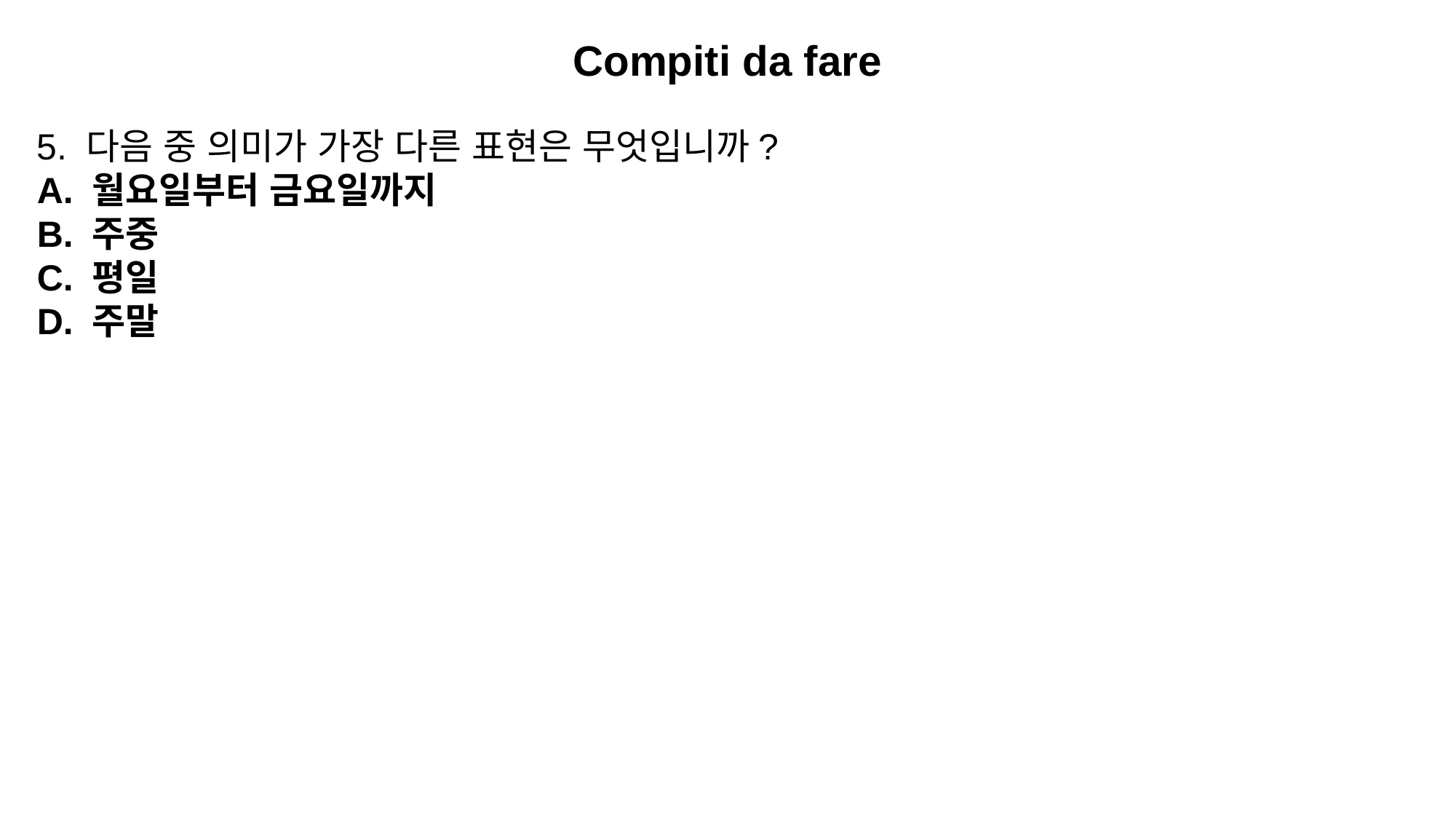

Compiti da fare
5. 다음 중 의미가 가장 다른 표현은 무엇입니까?
A. 월요일부터 금요일까지
B. 주중
C. 평일
D. 주말